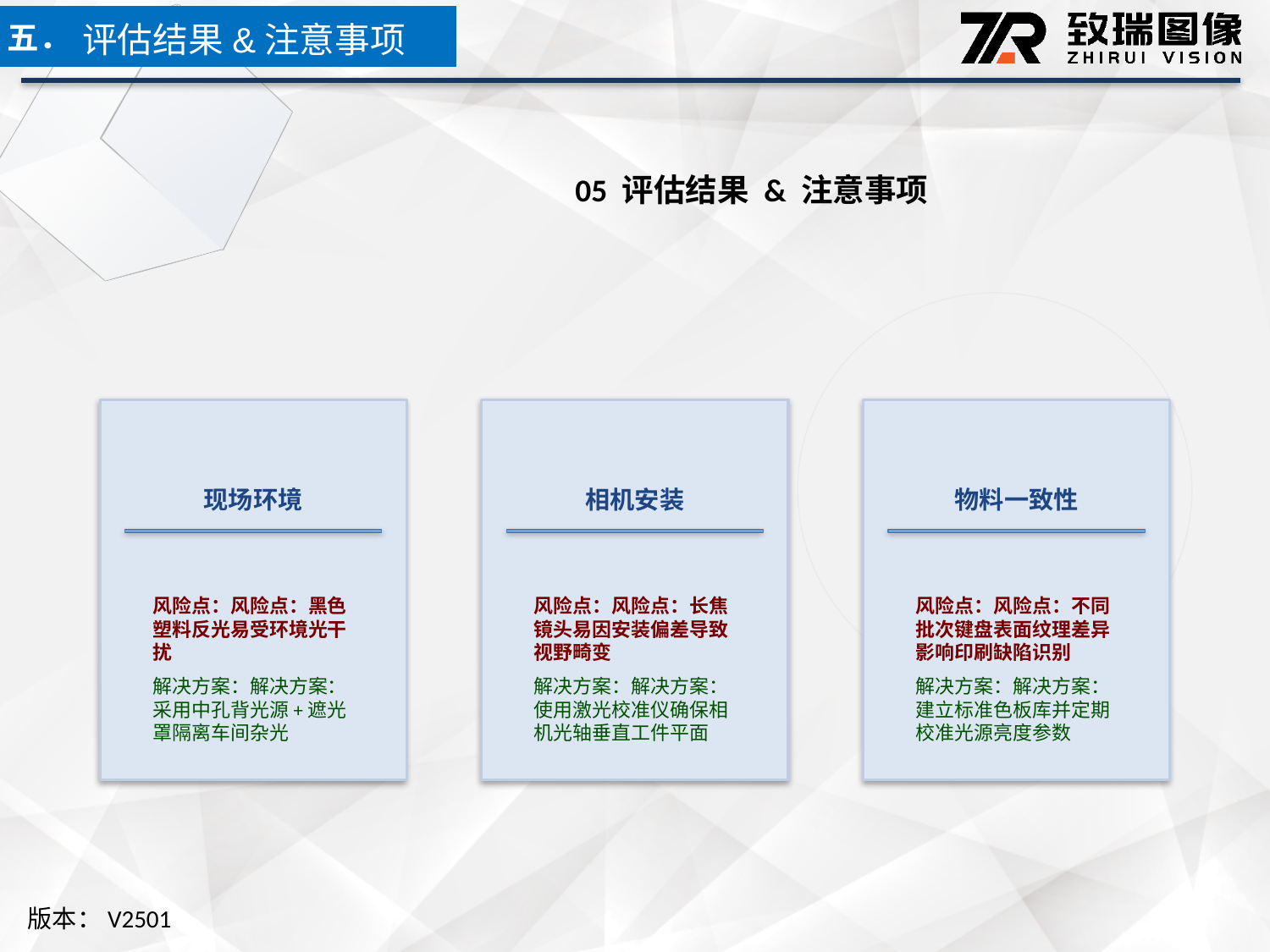

五．
评估结果&注意事项

05 评估结果 & 注意事项

现场环境

相机安装

物料一致性

风险点：风险点：黑色塑料反光易受环境光干扰
解决方案：解决方案：采用中孔背光源+遮光罩隔离车间杂光

风险点：风险点：长焦镜头易因安装偏差导致视野畸变
解决方案：解决方案：使用激光校准仪确保相机光轴垂直工件平面

风险点：风险点：不同批次键盘表面纹理差异影响印刷缺陷识别
解决方案：解决方案：建立标准色板库并定期校准光源亮度参数